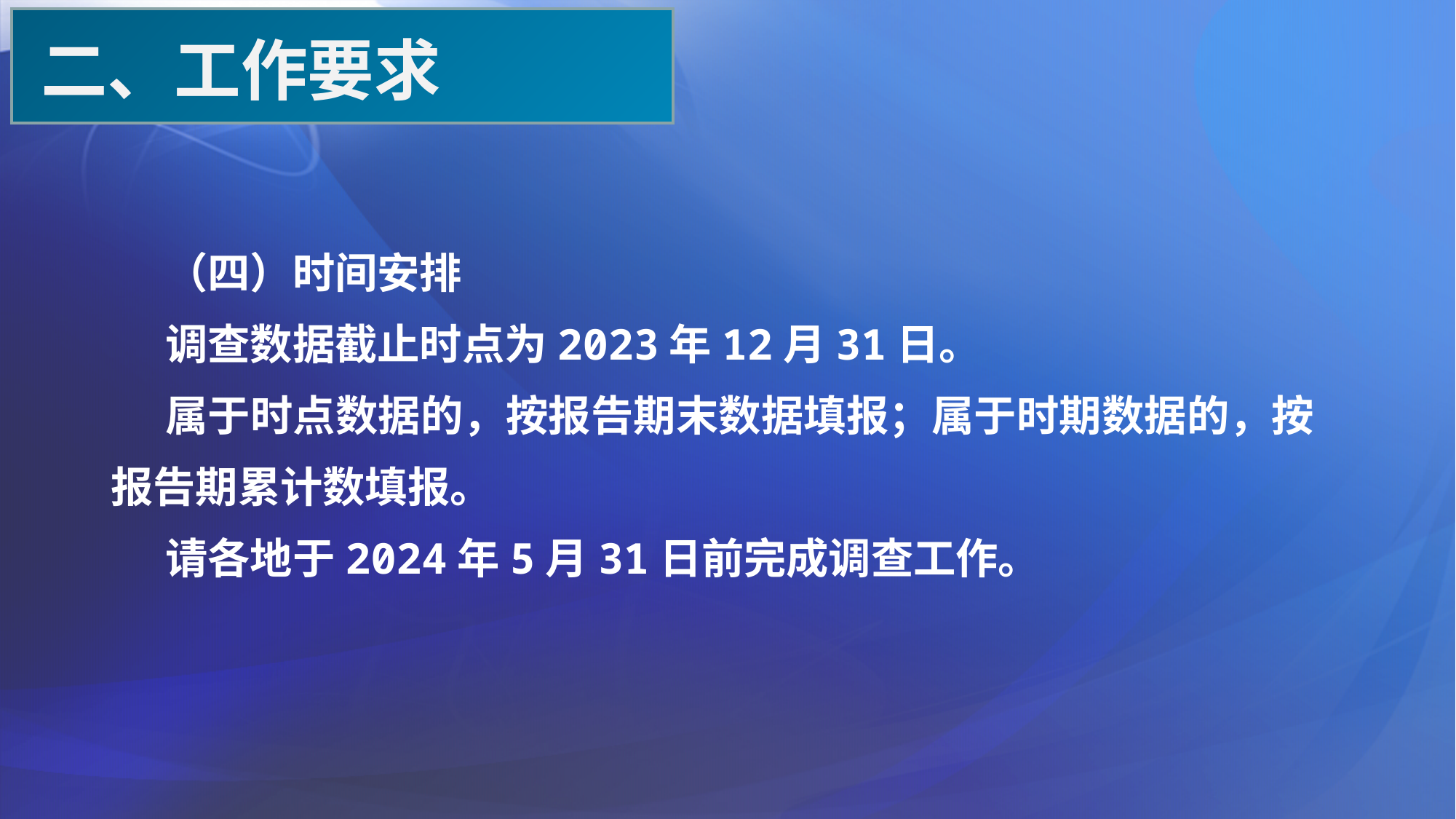

二、工作要求
（四）时间安排
调查数据截止时点为2023年12月31日。
属于时点数据的，按报告期末数据填报；属于时期数据的，按报告期累计数填报。
请各地于2024年5月31日前完成调查工作。